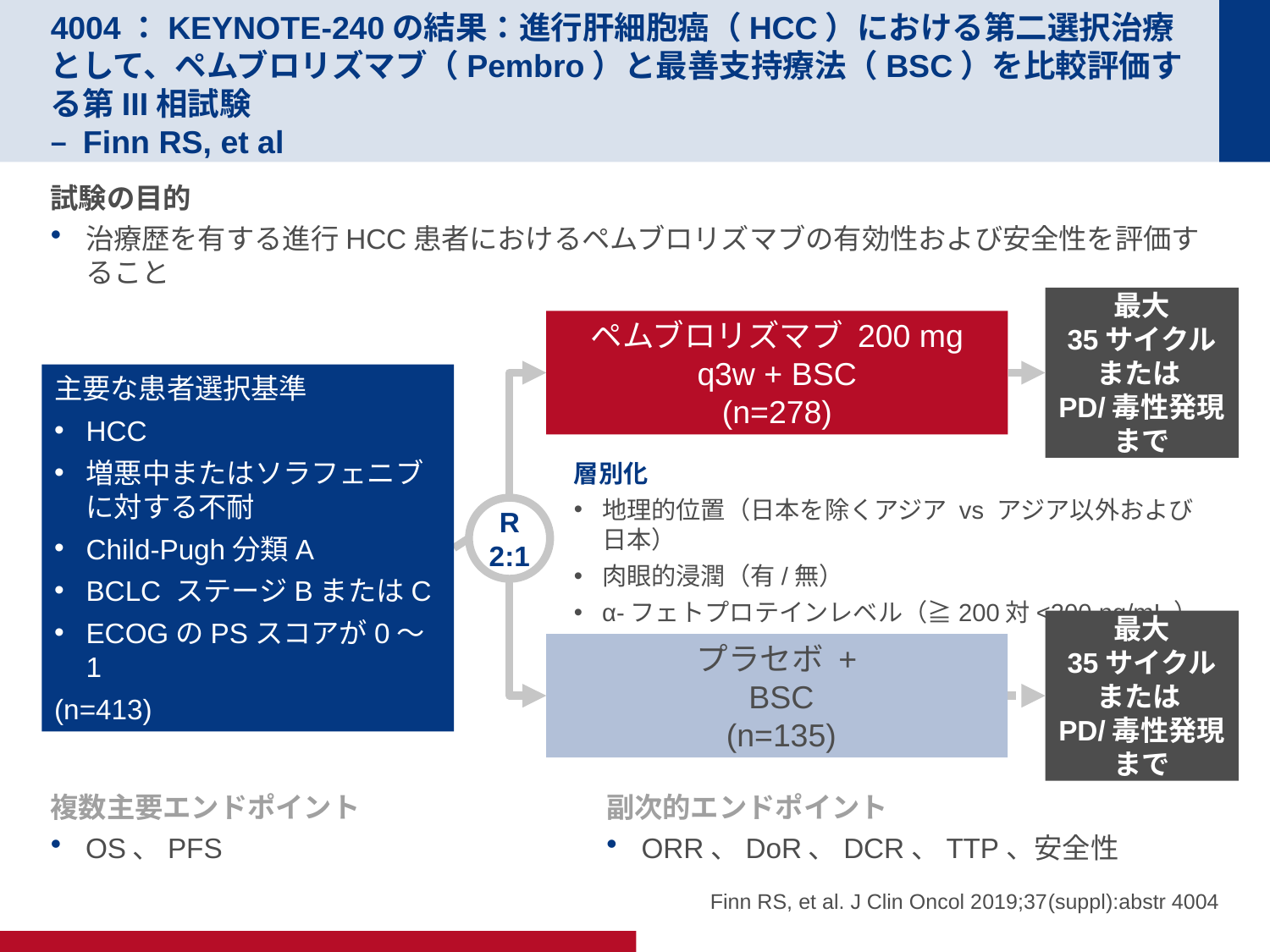

# 4004：KEYNOTE-240の結果：進行肝細胞癌（HCC）における第二選択治療として、ペムブロリズマブ（Pembro）と最善支持療法（BSC）を比較評価する第III相試験 – Finn RS, et al
試験の目的
治療歴を有する進行HCC患者におけるペムブロリズマブの有効性および安全性を評価すること
最大
35サイクルまたはPD/毒性発現まで
ペムブロリズマブ 200 mg q3w + BSC
(n=278)
主要な患者選択基準
HCC
増悪中またはソラフェニブに対する不耐
Child-Pugh分類A
BCLC ステージBまたはC
ECOGのPSスコアが0～1
(n=413)
層別化
地理的位置（日本を除くアジア vs アジア以外および日本）
肉眼的浸潤（有/無）
α-フェトプロテインレベル（≧200対<200 ng/mL）
R
2:1
最大
35サイクルまたはPD/毒性発現まで
プラセボ +
 BSC
 (n=135)
複数主要エンドポイント
OS、PFS

副次的エンドポイント
ORR、DoR、DCR、TTP、安全性
Finn RS, et al. J Clin Oncol 2019;37(suppl):abstr 4004